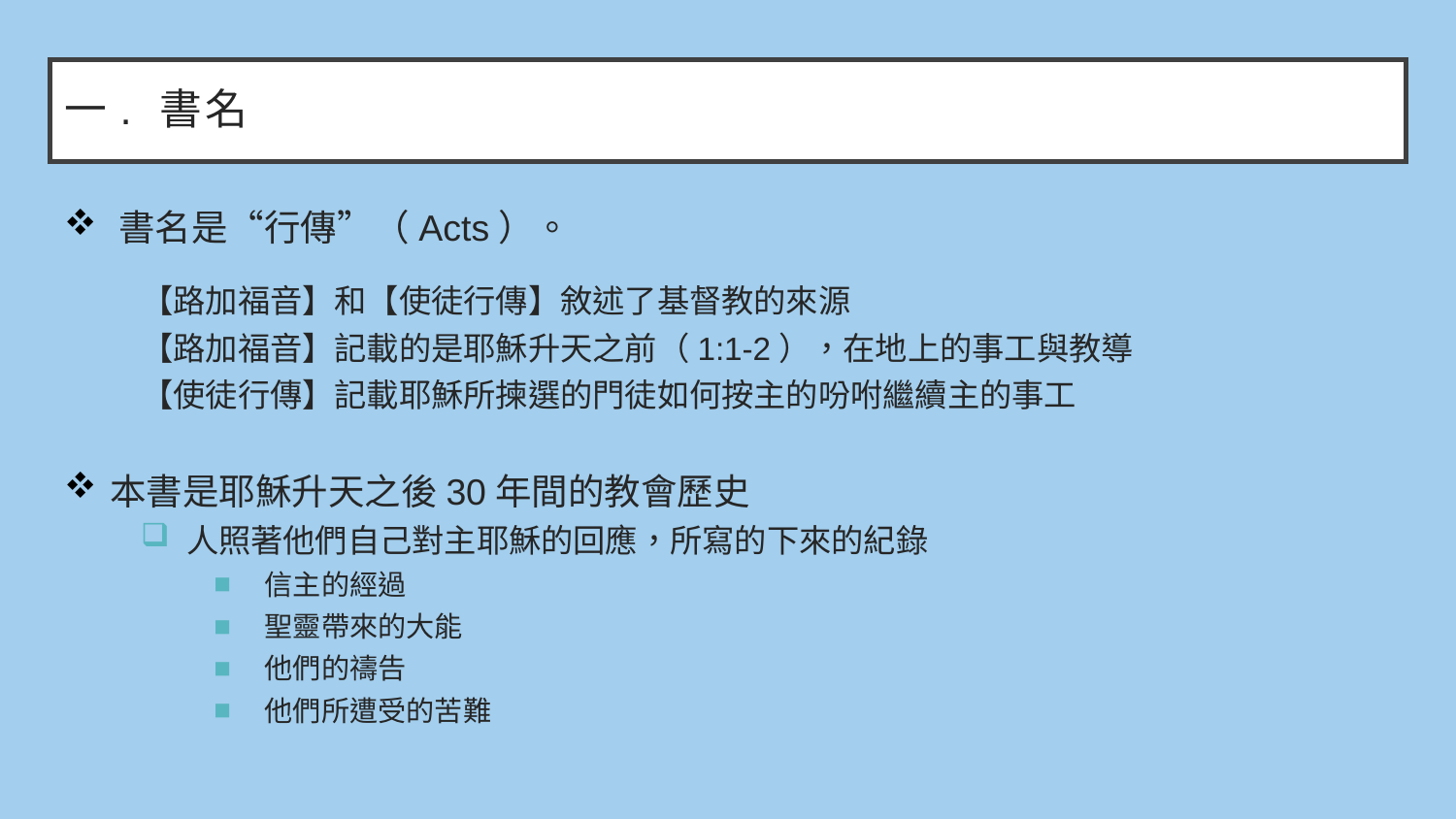

# 一. 書名
書名是“行傳”（Acts）。
【路加福音】和【使徒行傳】敘述了基督教的來源
【路加福音】記載的是耶穌升天之前（1:1-2），在地上的事工與教導
【使徒行傳】記載耶穌所揀選的門徒如何按主的吩咐繼續主的事工

本書是耶穌升天之後30年間的教會歷史
人照著他們自己對主耶穌的回應，所寫的下來的紀錄
信主的經過
聖靈帶來的大能
他們的禱告
他們所遭受的苦難